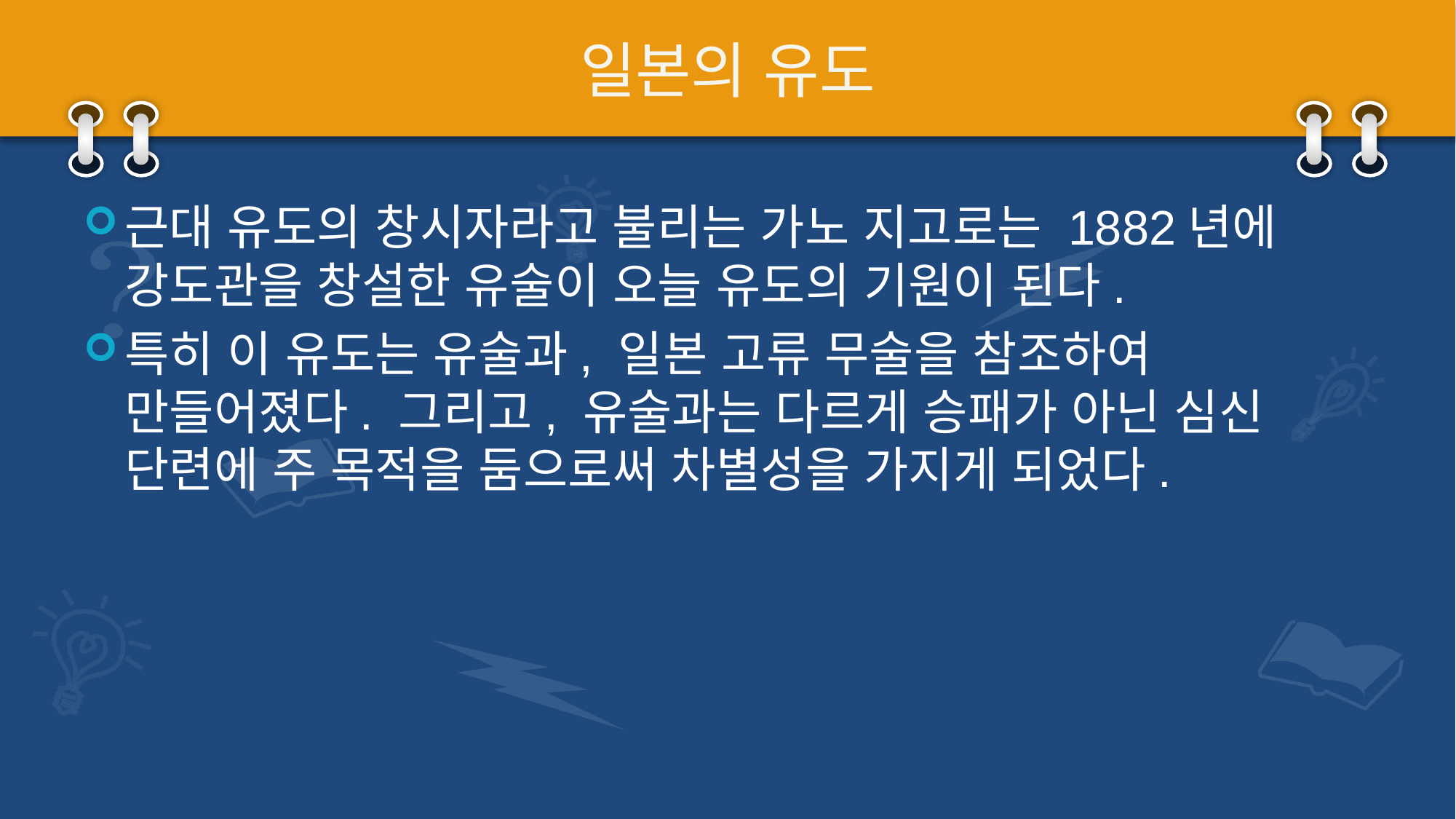

# 일본의 유도
근대 유도의 창시자라고 불리는 가노 지고로는 1882년에 강도관을 창설한 유술이 오늘 유도의 기원이 된다.
특히 이 유도는 유술과, 일본 고류 무술을 참조하여 만들어졌다. 그리고, 유술과는 다르게 승패가 아닌 심신 단련에 주 목적을 둠으로써 차별성을 가지게 되었다.